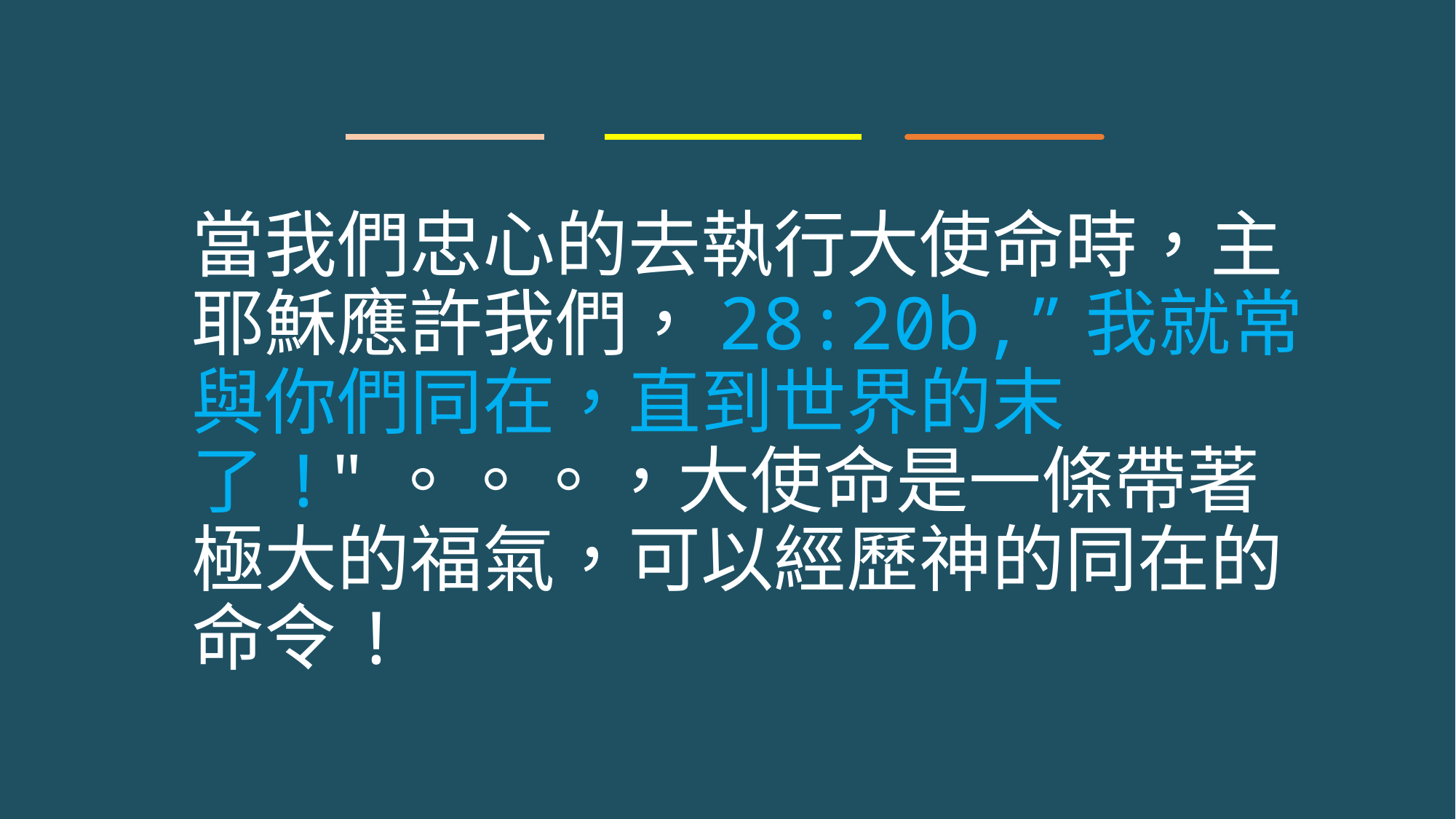

當我們忠心的去執行大使命時，主耶穌應許我們，28:20b,”我就常與你們同在，直到世界的末了!"。。。，大使命是一條帶著極大的福氣，可以經歷神的同在的命令!